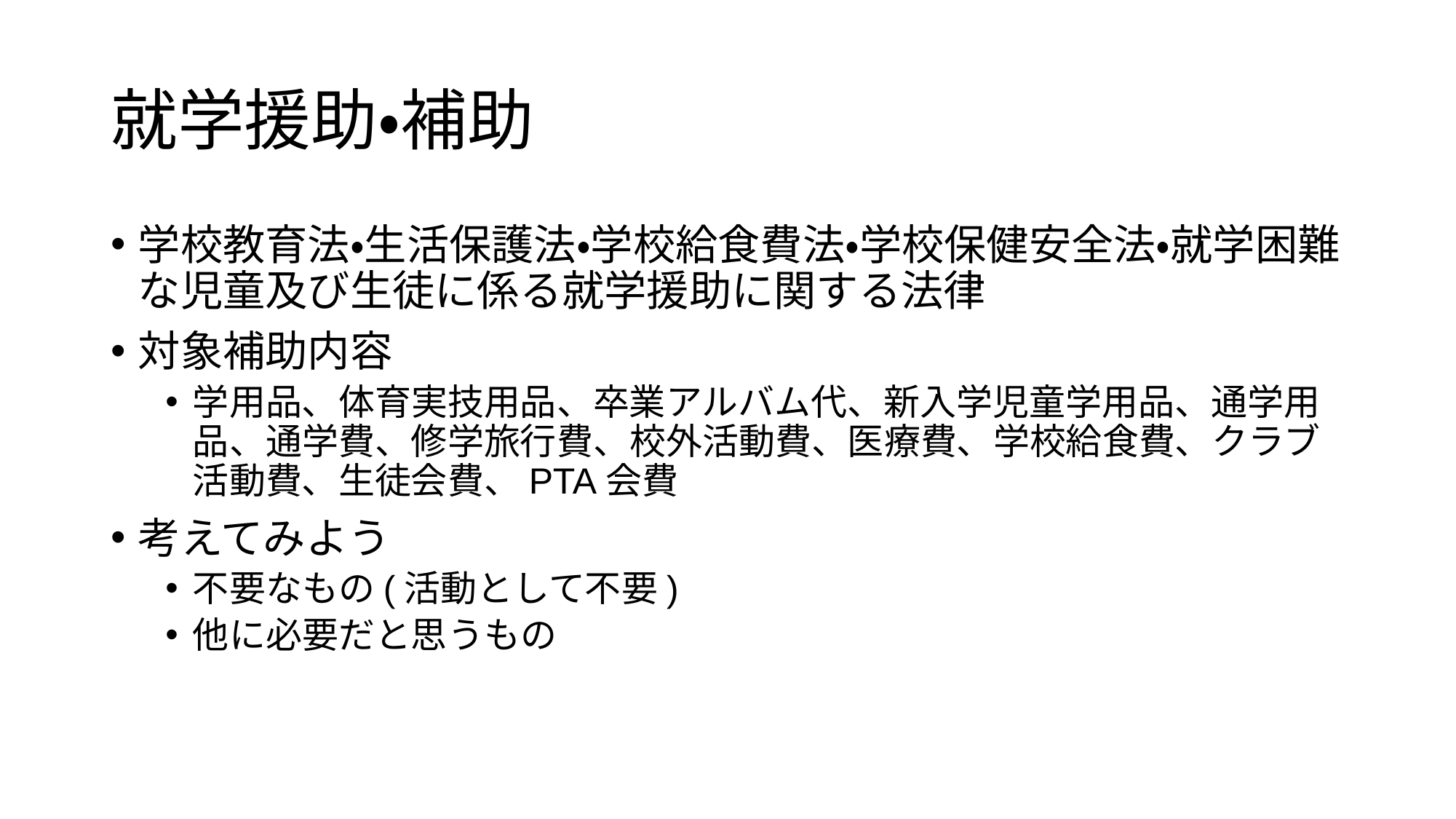

# 就学援助・補助
学校教育法・生活保護法・学校給食費法・学校保健安全法・就学困難な児童及び生徒に係る就学援助に関する法律
対象補助内容
学用品、体育実技用品、卒業アルバム代、新入学児童学用品、通学用品、通学費、修学旅行費、校外活動費、医療費、学校給食費、クラブ活動費、生徒会費、PTA会費
考えてみよう
不要なもの(活動として不要)
他に必要だと思うもの